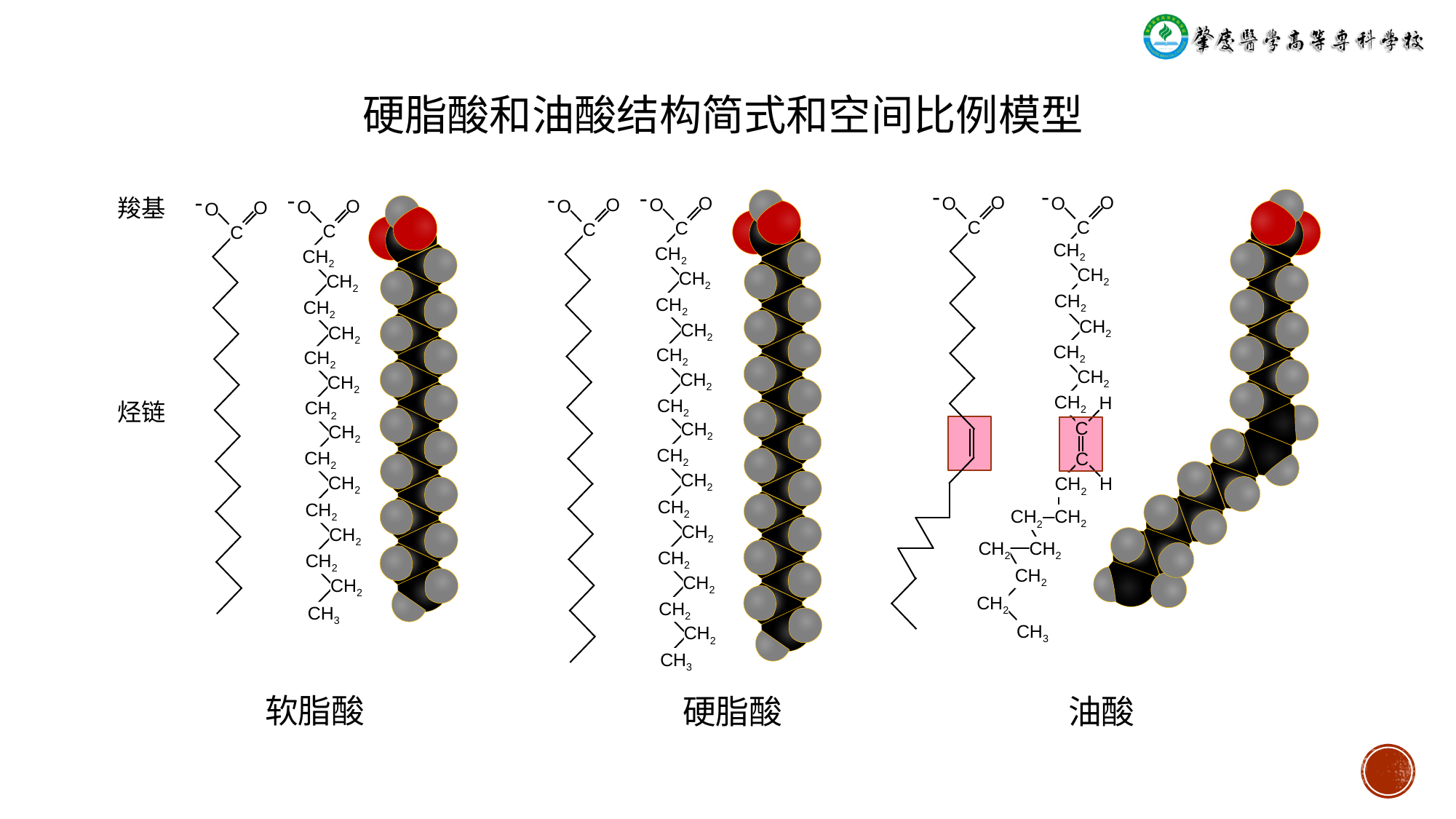

# 硬脂酸和油酸结构简式和空间比例模型
-
O
O
C
CH2
CH2
CH2
CH2
CH2
CH2
CH2
H
C

C
H
CH2
CH2
CH2
CH2
CH2
CH2
CH2
CH3
-
O
O
C
-
O
O
C
-

-
O
O
C
-

羧基
O
O
O
O
C
C
CH2
CH2
CH2
CH2
CH2
CH2
CH2
CH2
CH2
CH2
CH2
CH2
CH2
CH2
烃链

CH2
CH2
CH2
CH2
CH2
CH2
CH2
CH2
CH2
CH2
CH2
CH2
CH2
CH2
CH2
CH3
CH2
CH3
软脂酸
油酸
硬脂酸